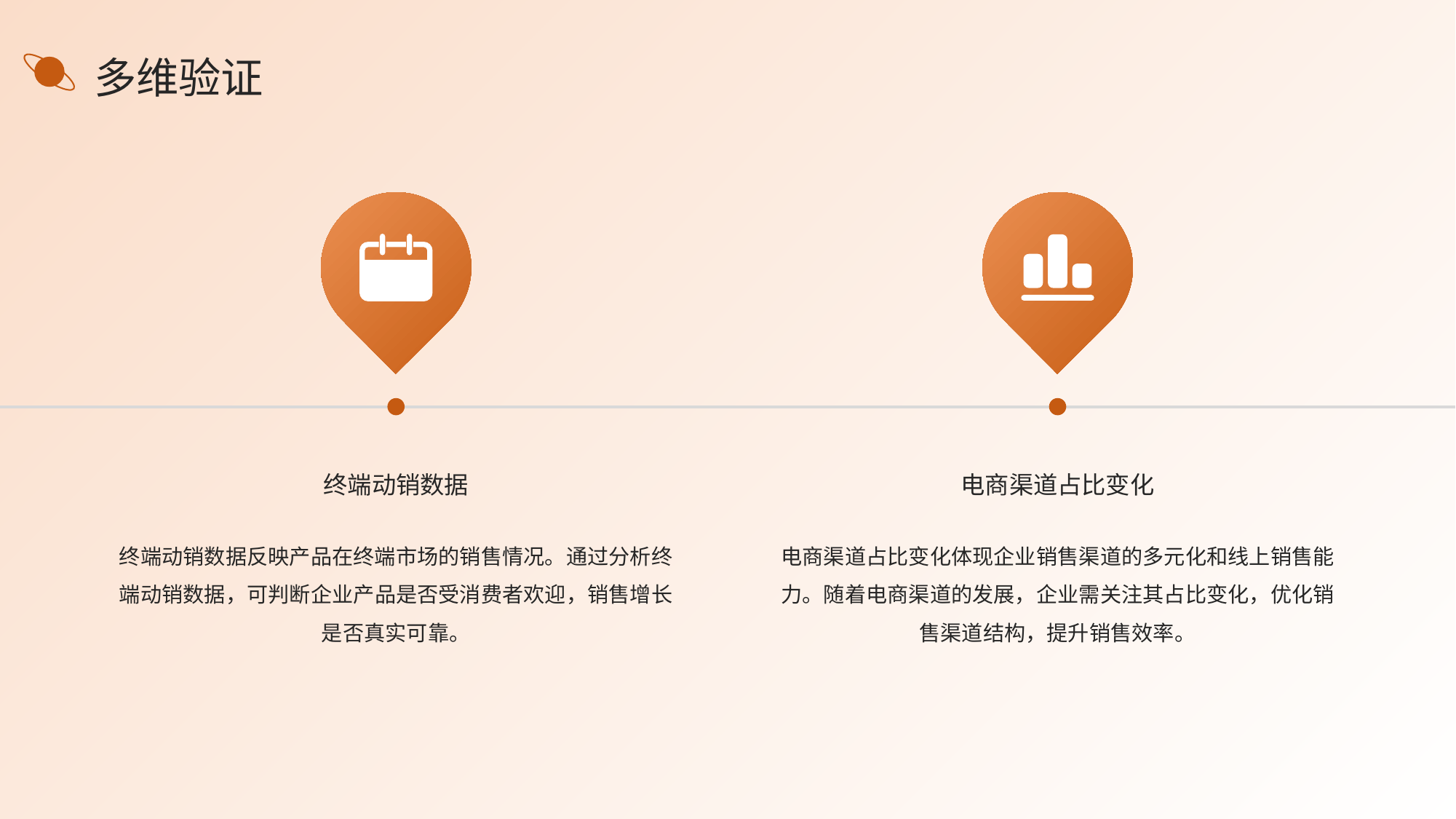

多维验证

终端动销数据
电商渠道占比变化
终端动销数据反映产品在终端市场的销售情况。通过分析终端动销数据，可判断企业产品是否受消费者欢迎，销售增长是否真实可靠。
电商渠道占比变化体现企业销售渠道的多元化和线上销售能力。随着电商渠道的发展，企业需关注其占比变化，优化销售渠道结构，提升销售效率。